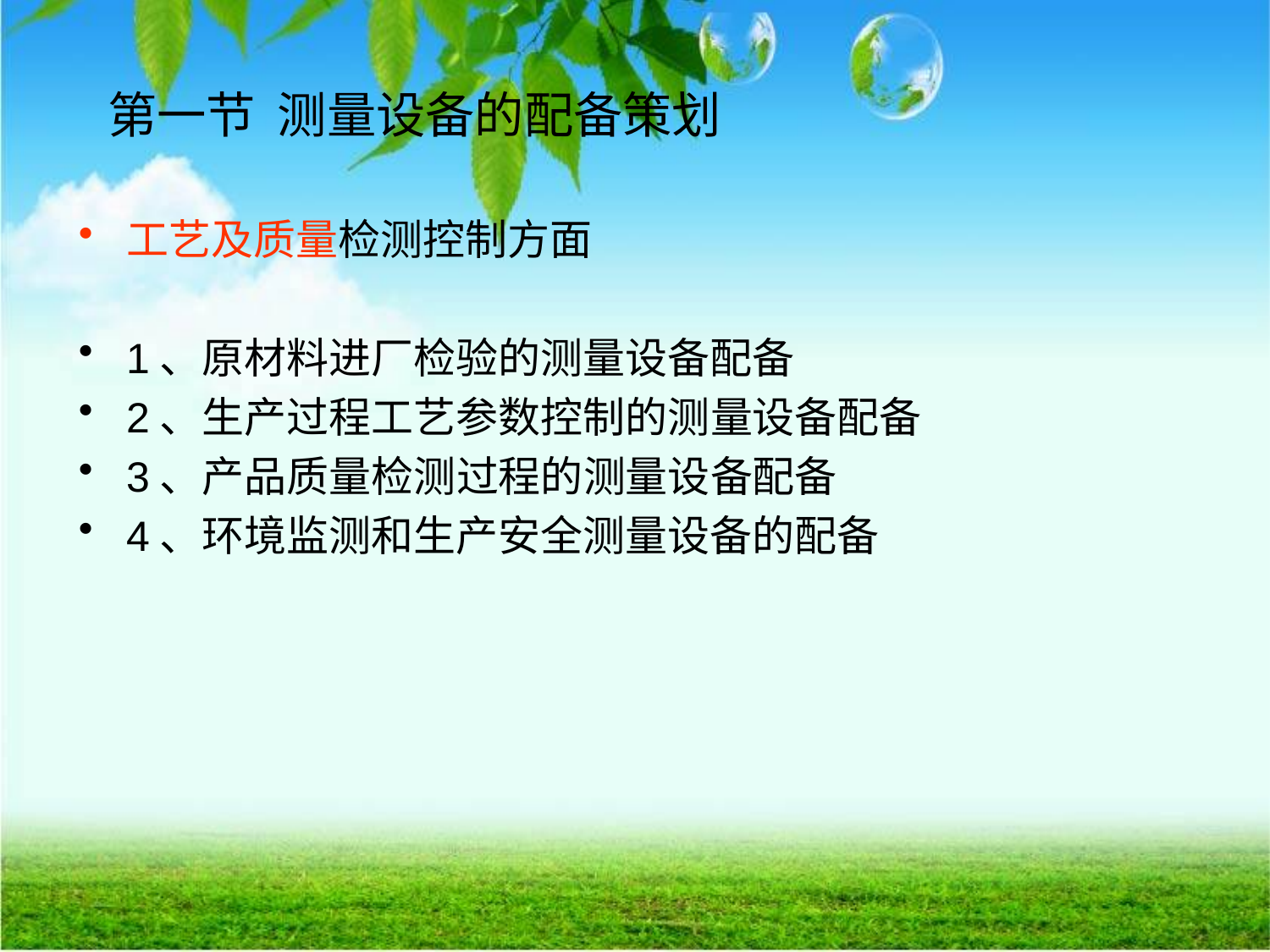

# 第一节  测量设备的配备策划
工艺及质量检测控制方面

1、原材料进厂检验的测量设备配备
2、生产过程工艺参数控制的测量设备配备
3、产品质量检测过程的测量设备配备
4、环境监测和生产安全测量设备的配备